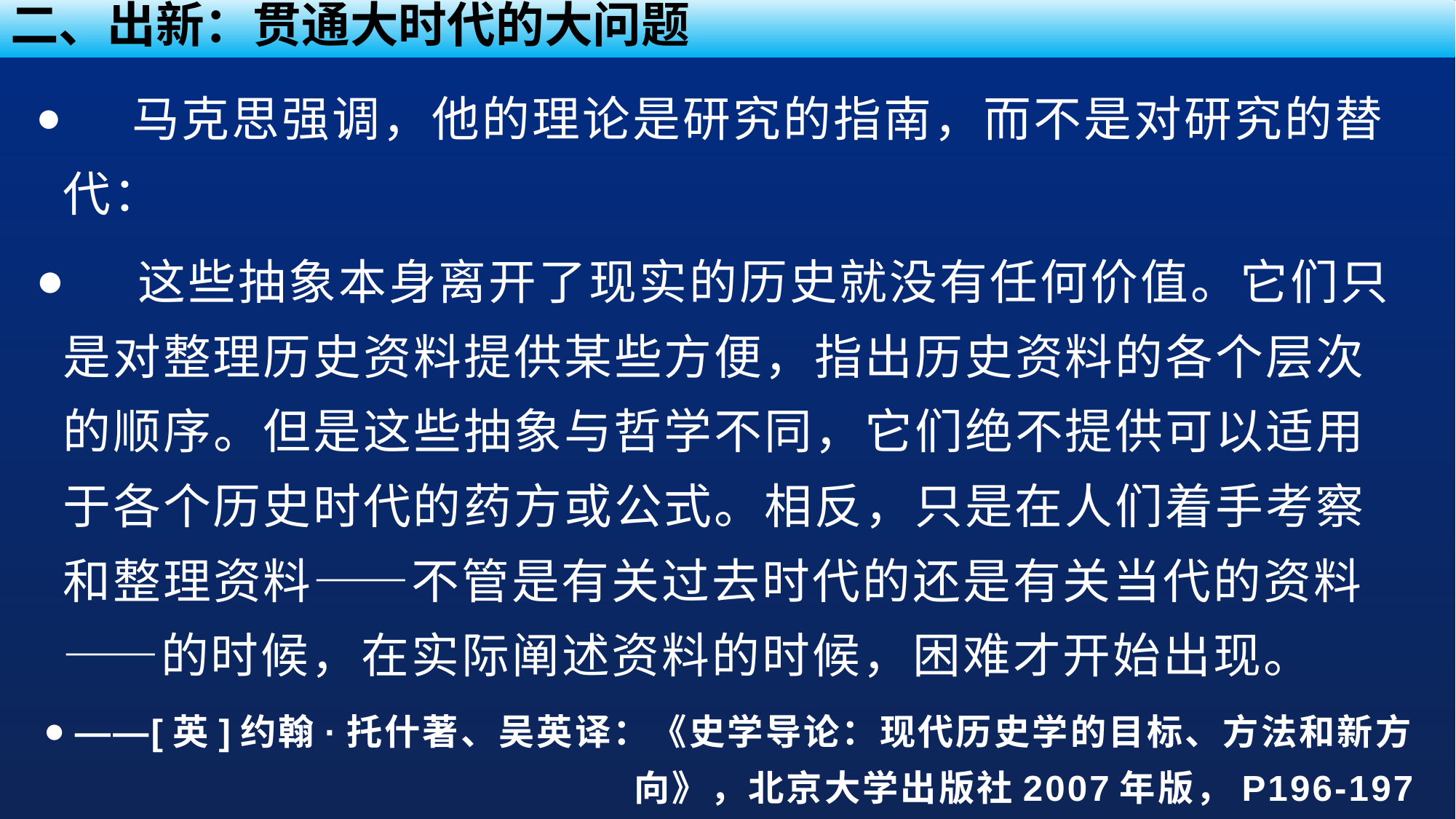

二、出新：贯通大时代的大问题
     马克思强调，他的理论是研究的指南，而不是对研究的替代：
     这些抽象本身离开了现实的历史就没有任何价值。它们只是对整理历史资料提供某些方便，指出历史资料的各个层次的顺序。但是这些抽象与哲学不同，它们绝不提供可以适用于各个历史时代的药方或公式。相反，只是在人们着手考察和整理资料——不管是有关过去时代的还是有关当代的资料——的时候，在实际阐述资料的时候，困难才开始出现。
——[英]约翰·托什著、吴英译：《史学导论：现代历史学的目标、方法和新方向》，北京大学出版社2007年版，P196-197